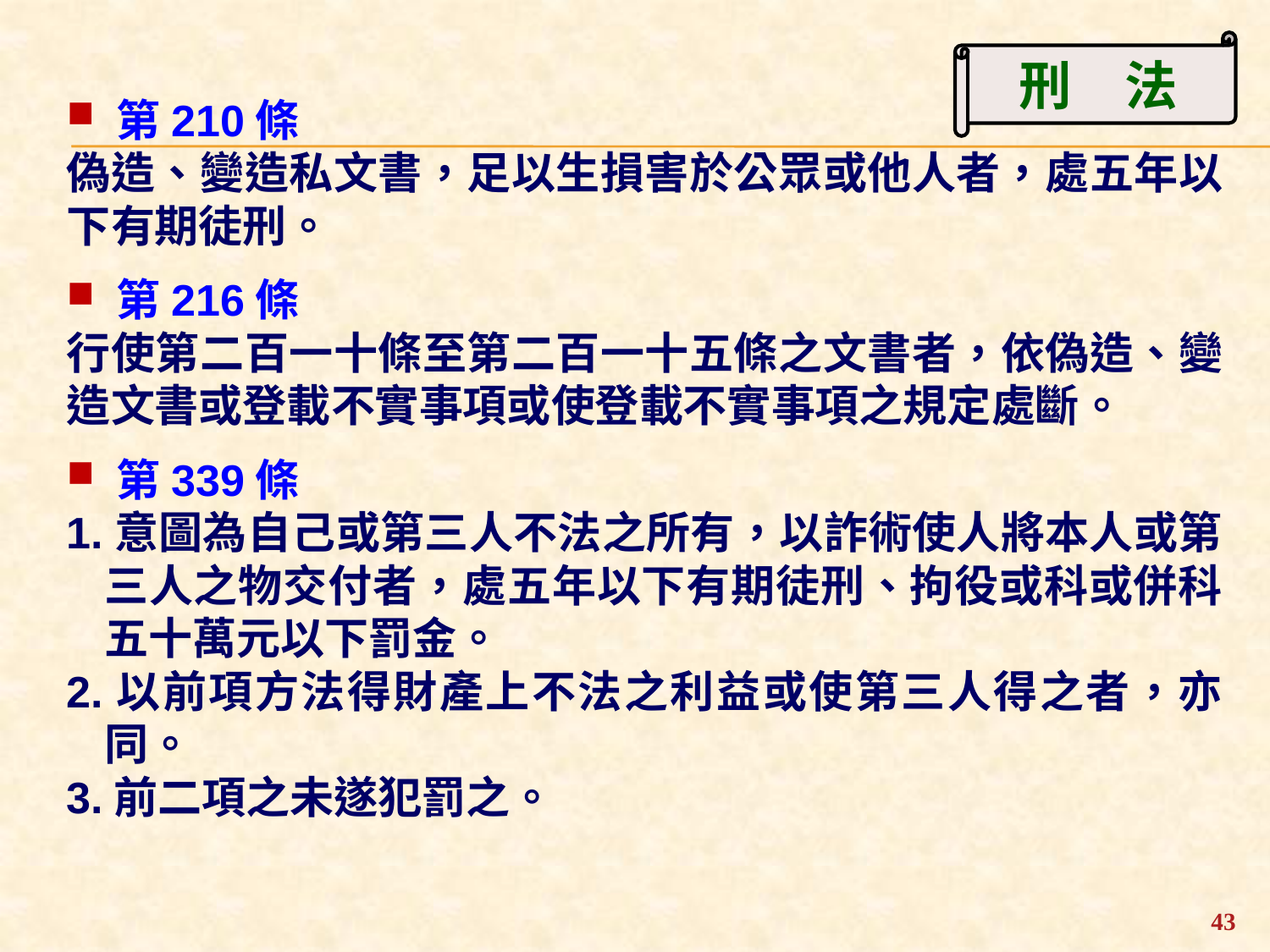

刑　法
第210條
偽造、變造私文書，足以生損害於公眾或他人者，處五年以下有期徒刑。
第216條
行使第二百一十條至第二百一十五條之文書者，依偽造、變造文書或登載不實事項或使登載不實事項之規定處斷。
第339條
1.意圖為自己或第三人不法之所有，以詐術使人將本人或第三人之物交付者，處五年以下有期徒刑、拘役或科或併科五十萬元以下罰金。
2.以前項方法得財產上不法之利益或使第三人得之者，亦同。
3.前二項之未遂犯罰之。
43